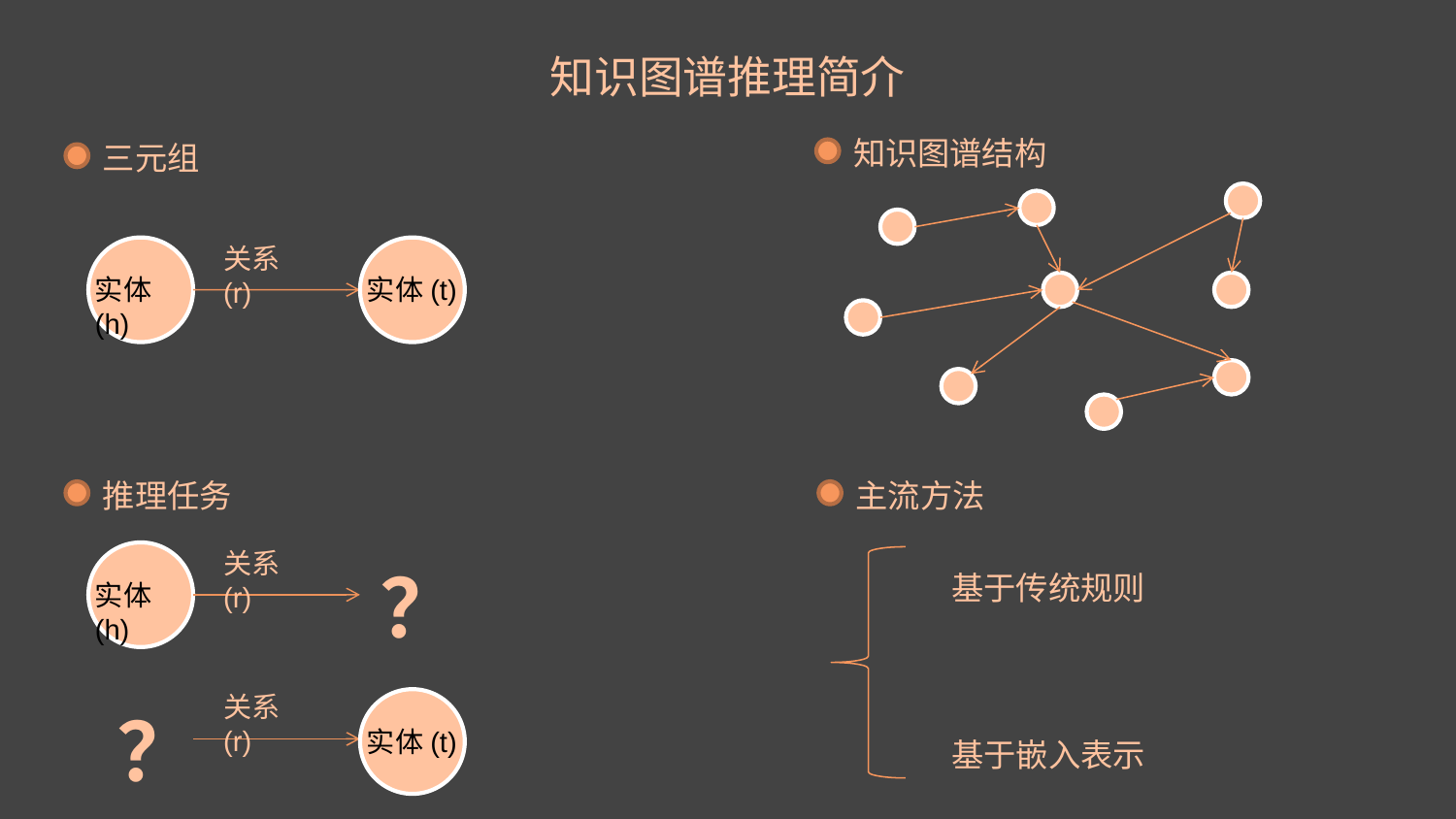

知识图谱推理简介
知识图谱结构
三元组

关系(r)

实体(h)
实体(t)

推理任务
主流方法

关系(r)
基于传统规则

？
实体(h)
关系(r)

？
基于嵌入表示
实体(t)